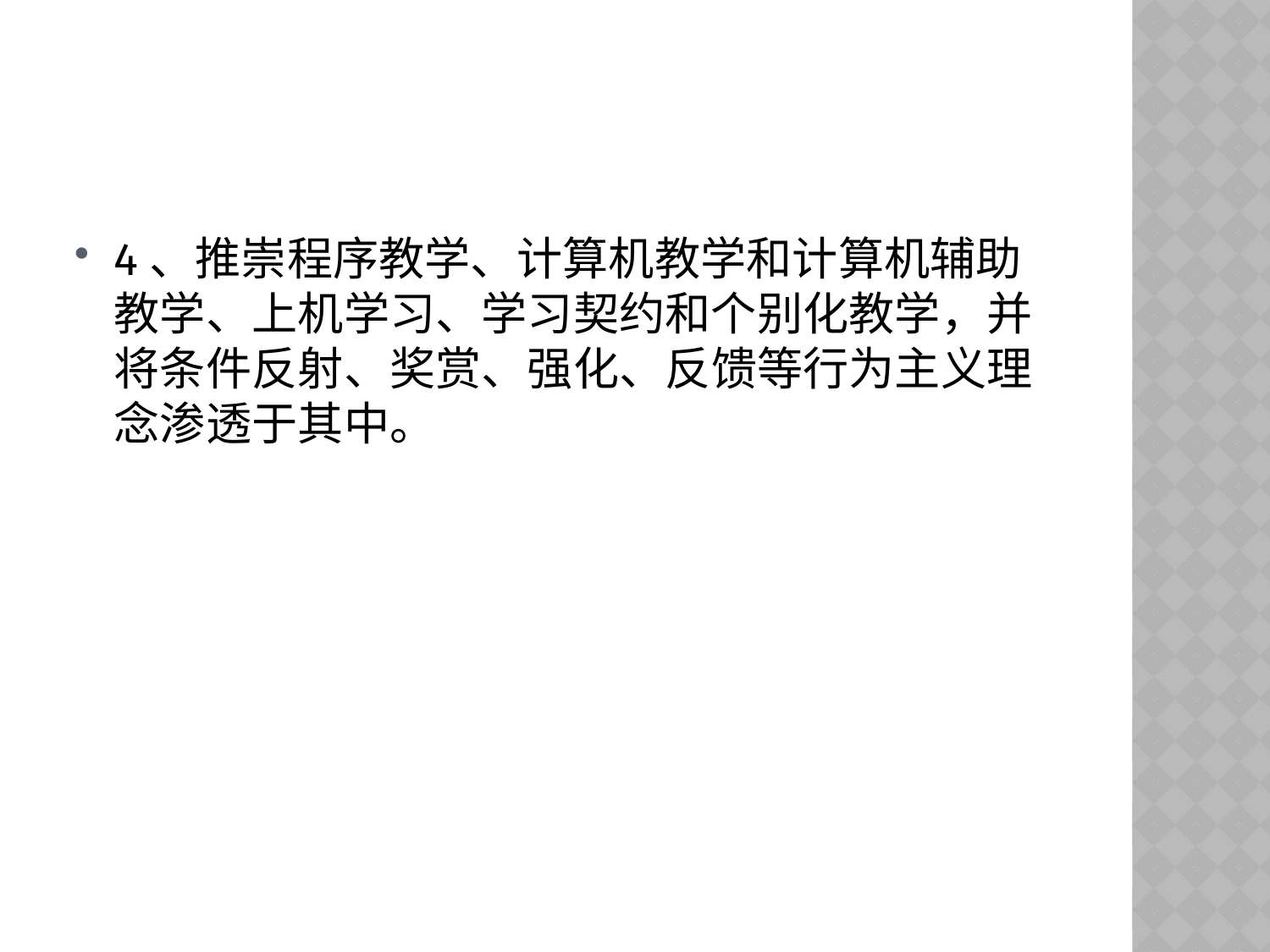

#
4、推崇程序教学、计算机教学和计算机辅助教学、上机学习、学习契约和个别化教学，并将条件反射、奖赏、强化、反馈等行为主义理念渗透于其中。